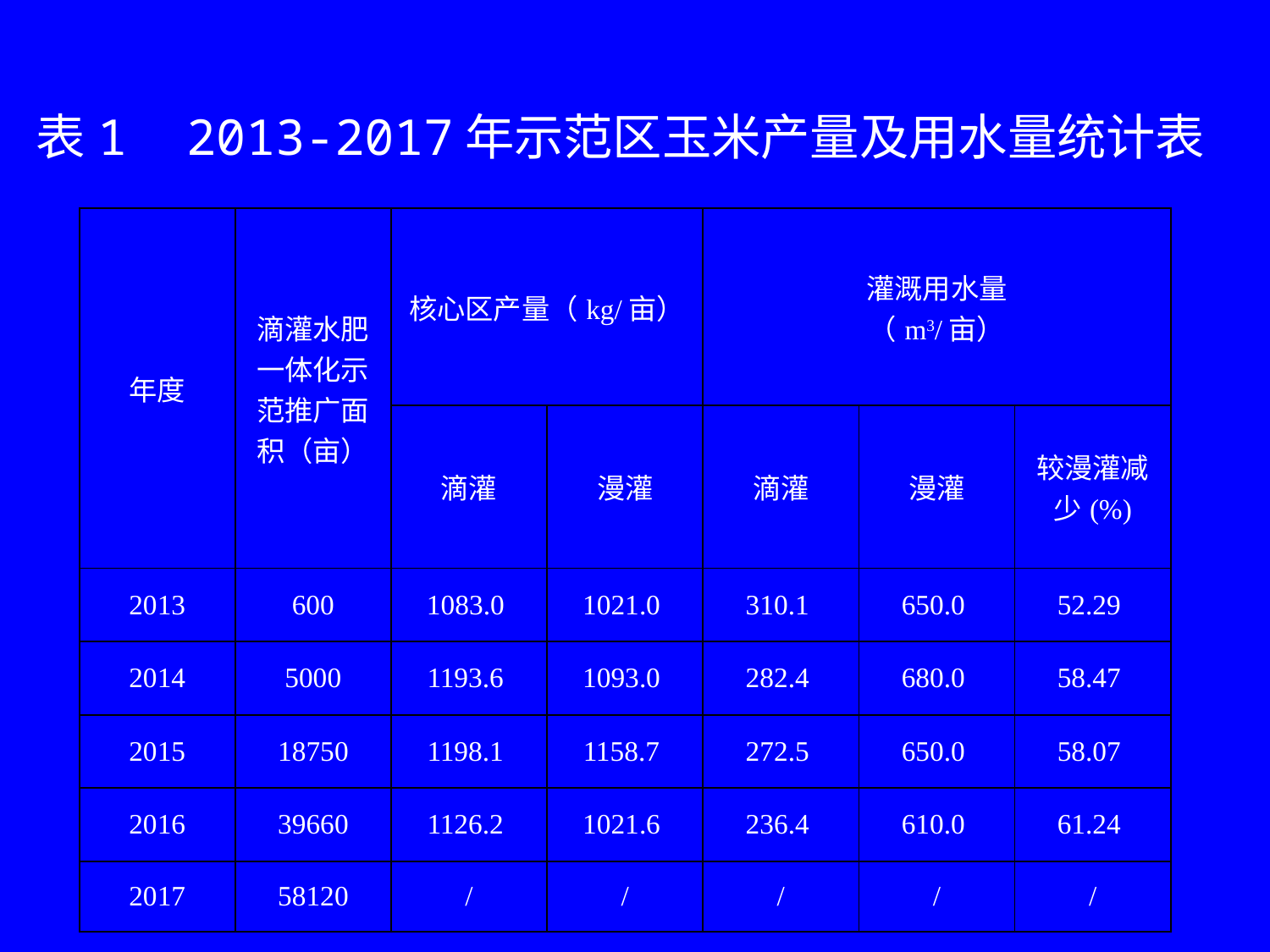

表1  2013-2017年示范区玉米产量及用水量统计表
| 年度 | 滴灌水肥一体化示范推广面积（亩） | 核心区产量（kg/亩） |  | 灌溉用水量 （m3/亩） |  |  |
| --- | --- | --- | --- | --- | --- | --- |
|  |  | 滴灌 | 漫灌 | 滴灌 | 漫灌 | 较漫灌减少(%) |
| 2013 | 600 | 1083.0 | 1021.0 | 310.1 | 650.0 | 52.29 |
| 2014 | 5000 | 1193.6 | 1093.0 | 282.4 | 680.0 | 58.47 |
| 2015 | 18750 | 1198.1 | 1158.7 | 272.5 | 650.0 | 58.07 |
| 2016 | 39660 | 1126.2 | 1021.6 | 236.4 | 610.0 | 61.24 |
| 2017 | 58120 | / | / | / | / | / |